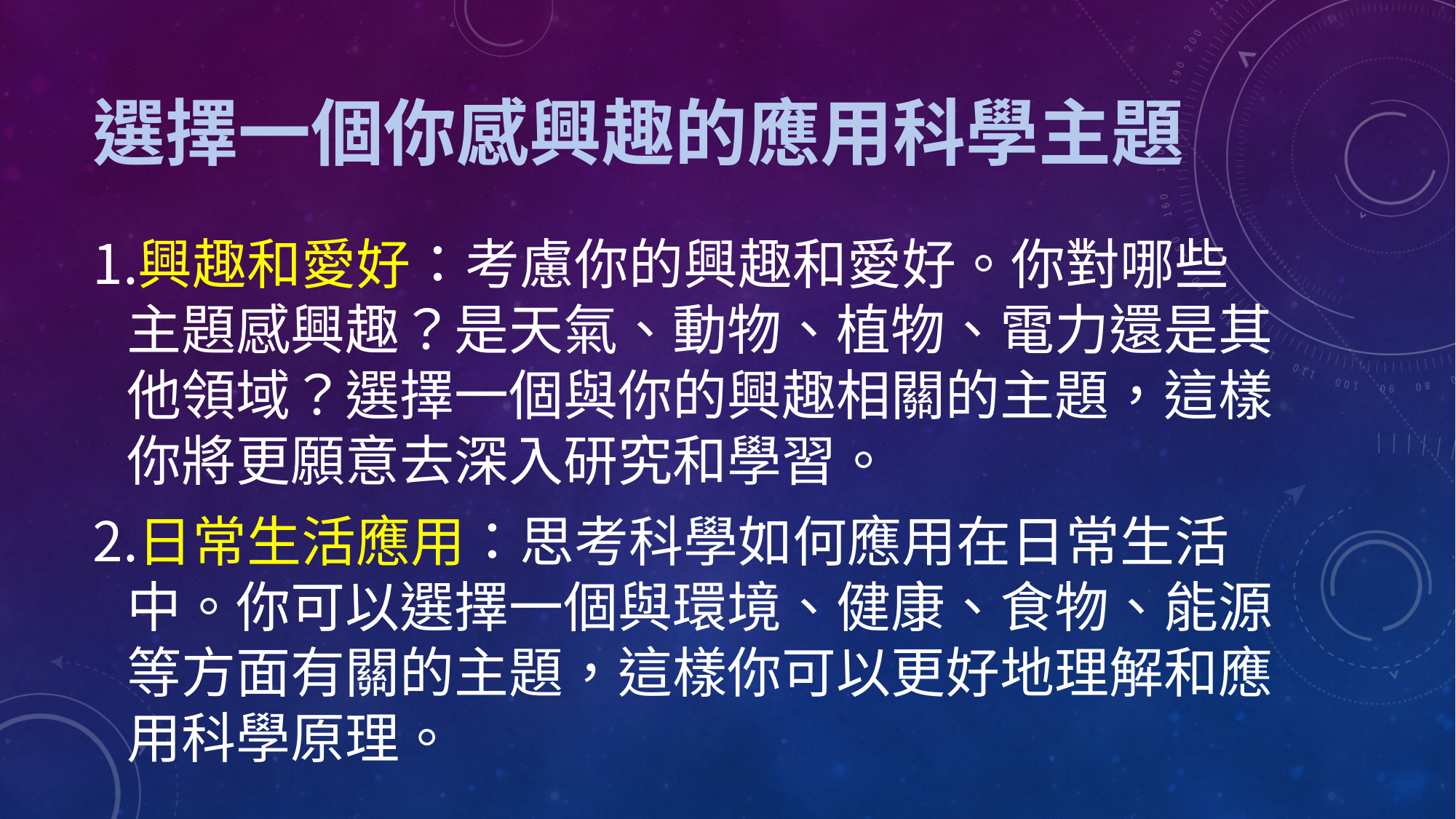

# 選擇一個你感興趣的應用科學主題
興趣和愛好：考慮你的興趣和愛好。你對哪些主題感興趣？是天氣、動物、植物、電力還是其他領域？選擇一個與你的興趣相關的主題，這樣你將更願意去深入研究和學習。
日常生活應用：思考科學如何應用在日常生活中。你可以選擇一個與環境、健康、食物、能源等方面有關的主題，這樣你可以更好地理解和應用科學原理。